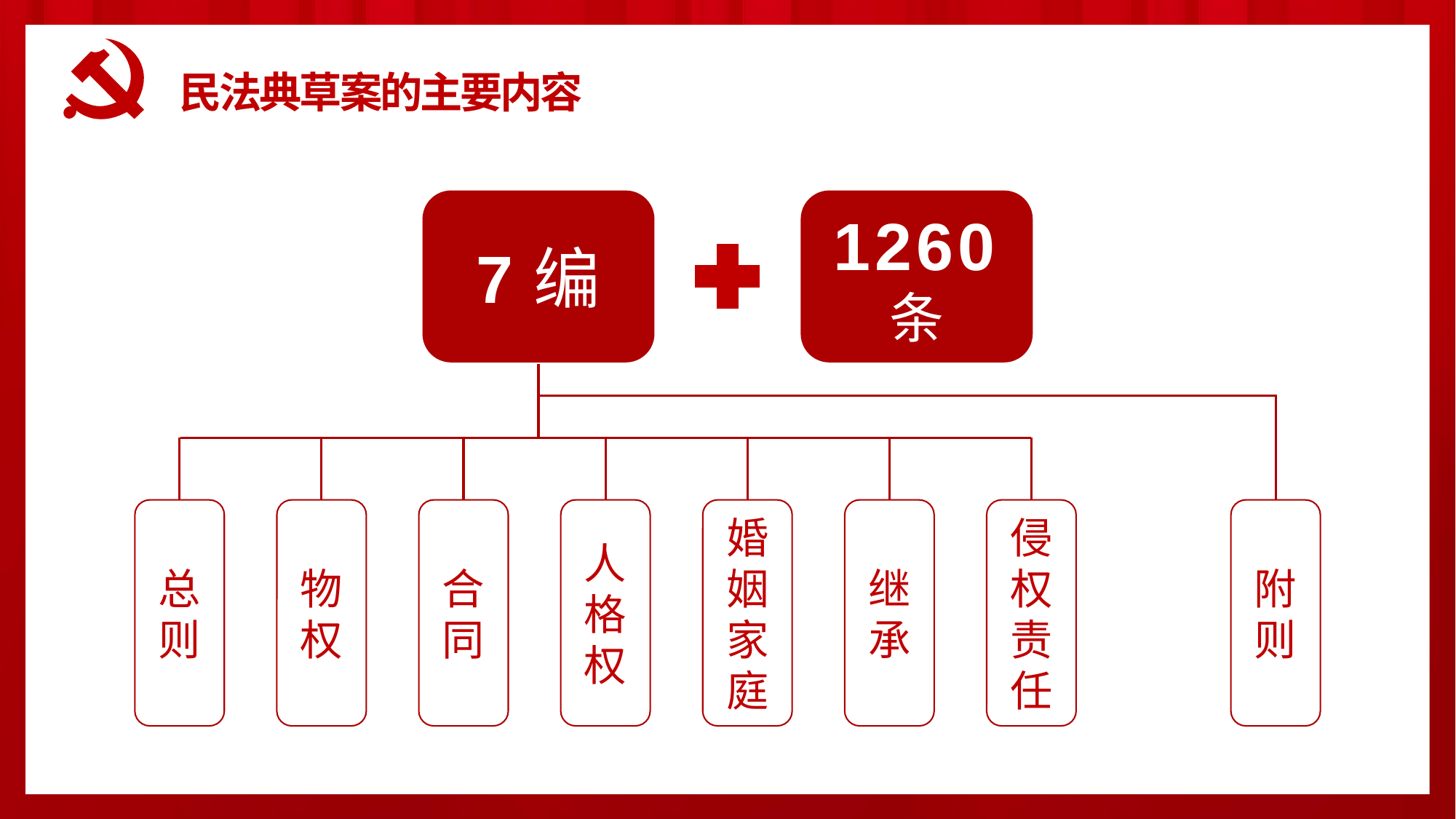

民法典草案的主要内容
7编
1260 条

总则
物权
合同
人格权
婚姻家庭
继承
侵权责任
附则